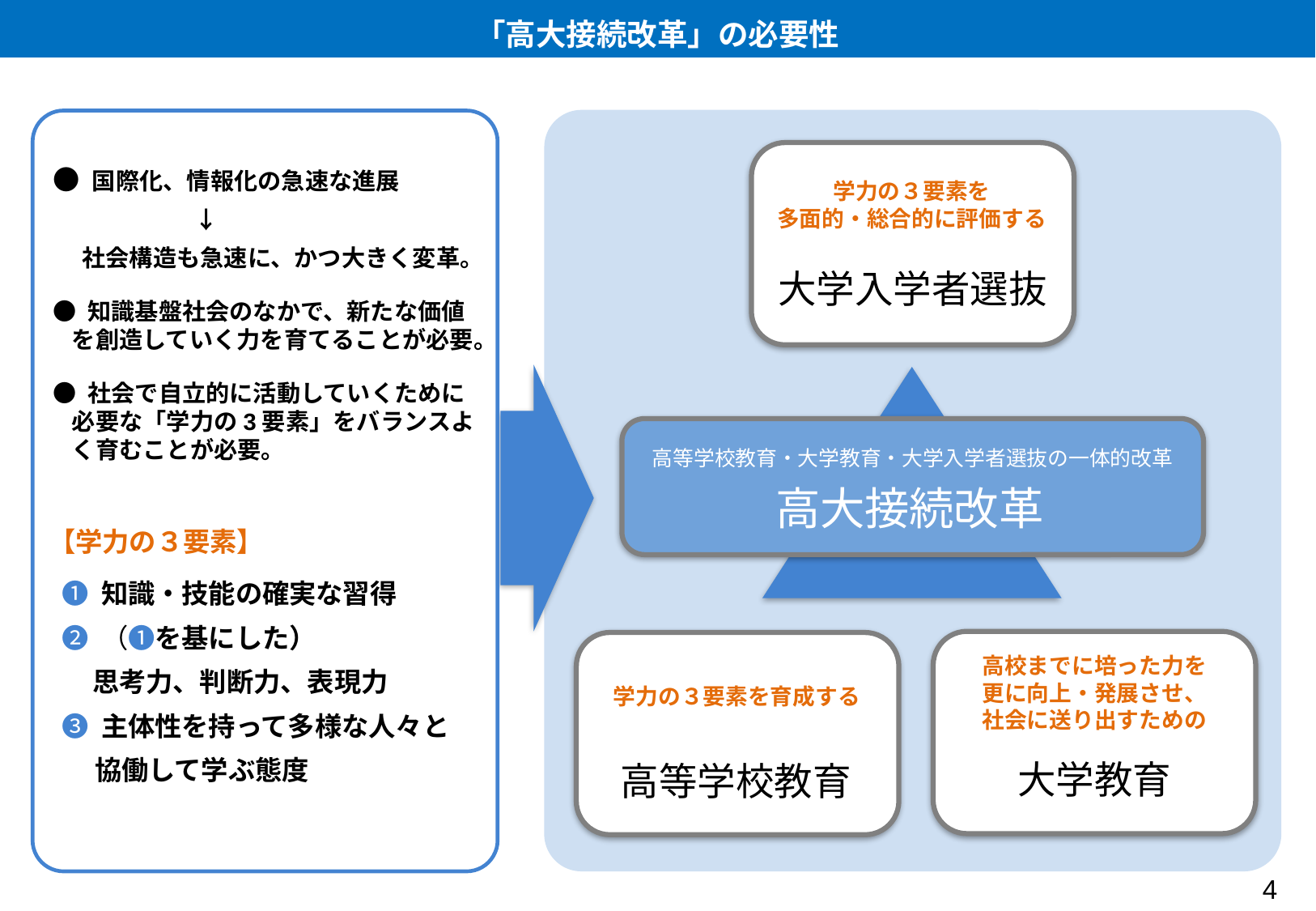

# 「高大接続改革」の必要性

● 国際化、情報化の急速な進展
　　　　　　↓
　 社会構造も急速に、かつ大きく変革。

● 知識基盤社会のなかで、新たな価値を創造していく力を育てることが必要。

● 社会で自立的に活動していくために必要な「学力の3要素」をバランスよく育むことが必要。

学力の３要素を
多面的・総合的に評価する
大学入学者選抜

高等学校教育・大学教育・大学入学者選抜の一体的改革

高大接続改革
【学力の３要素】

➊ 知識・技能の確実な習得
➋ （➊を基にした）
    思考力、判断力、表現力
➌ 主体性を持って多様な人々と
　 協働して学ぶ態度

高校までに培った力を
更に向上・発展させ、
社会に送り出すための
学力の３要素を育成する
大学教育
高等学校教育
4